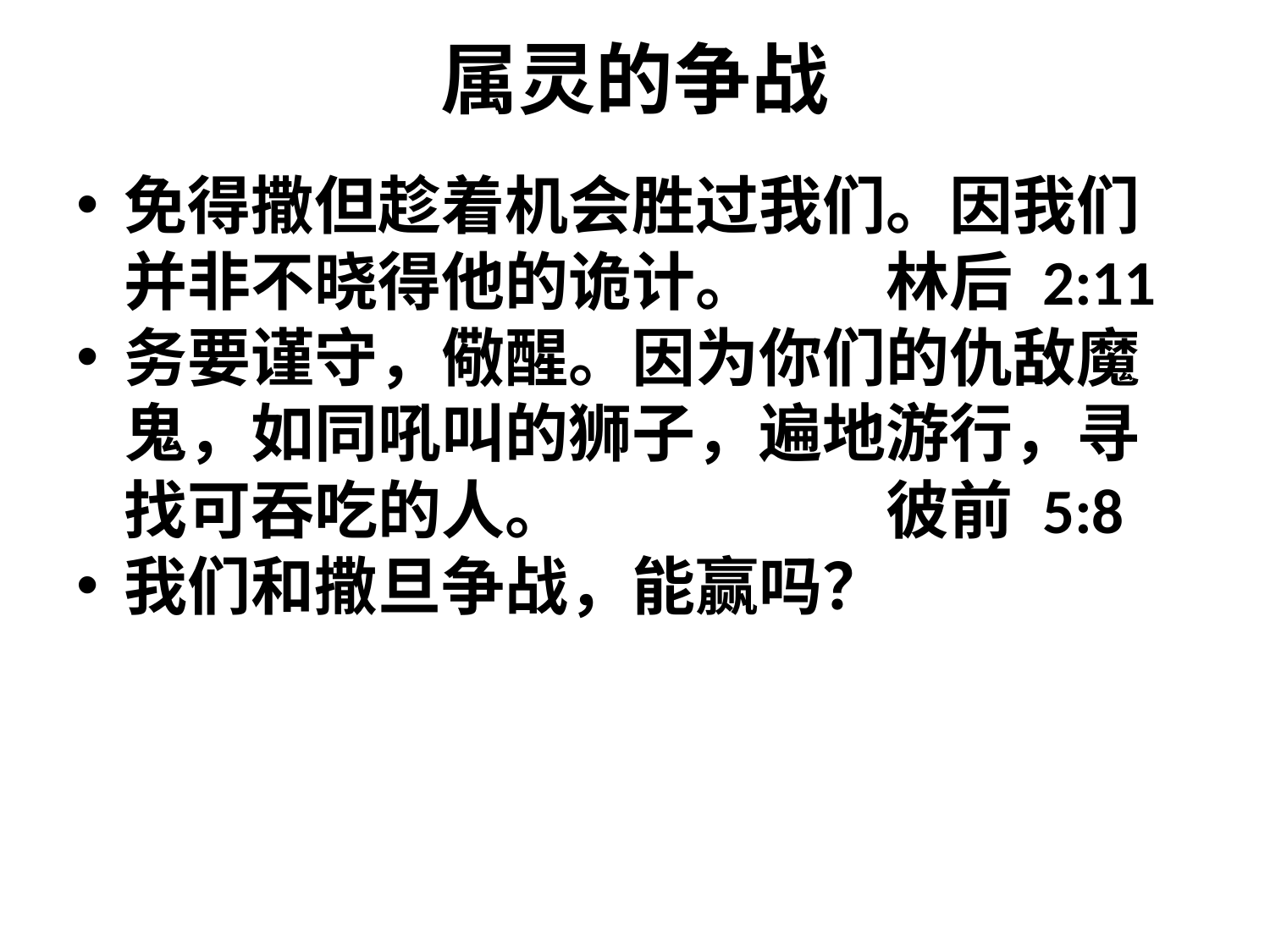

# 属灵的争战
免得撒但趁着机会胜过我们。因我们并非不晓得他的诡计。	林后 2:11
务要谨守，儆醒。因为你们的仇敌魔鬼，如同吼叫的狮子，遍地游行，寻找可吞吃的人。			彼前 5:8
我们和撒旦争战，能赢吗？